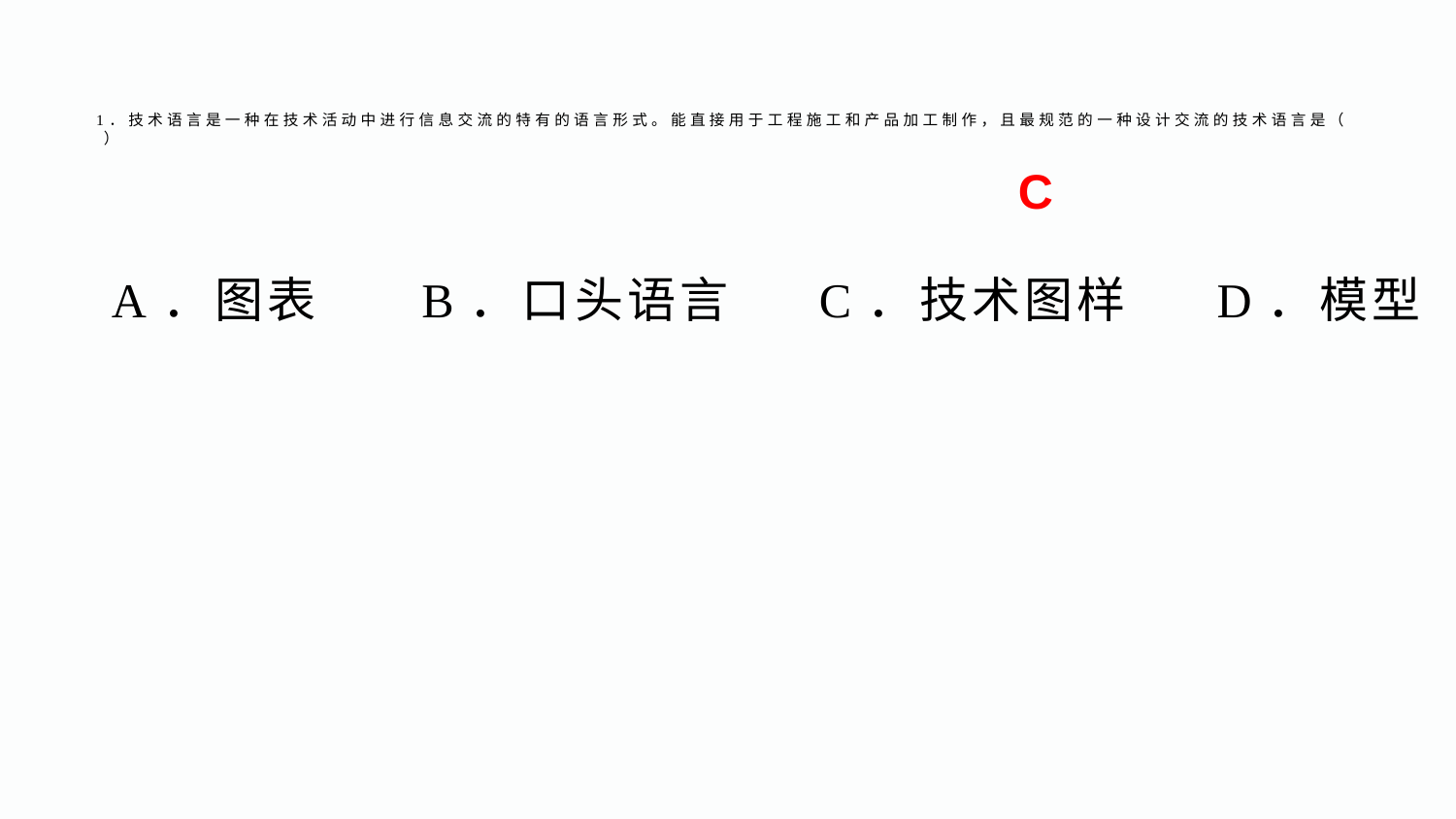

# 1．技术语言是一种在技术活动中进行信息交流的特有的语言形式。能直接用于工程施工和产品加工制作，且最规范的一种设计交流的技术语言是（    ）
C
A．图表      B．口头语言     C．技术图样     D．模型